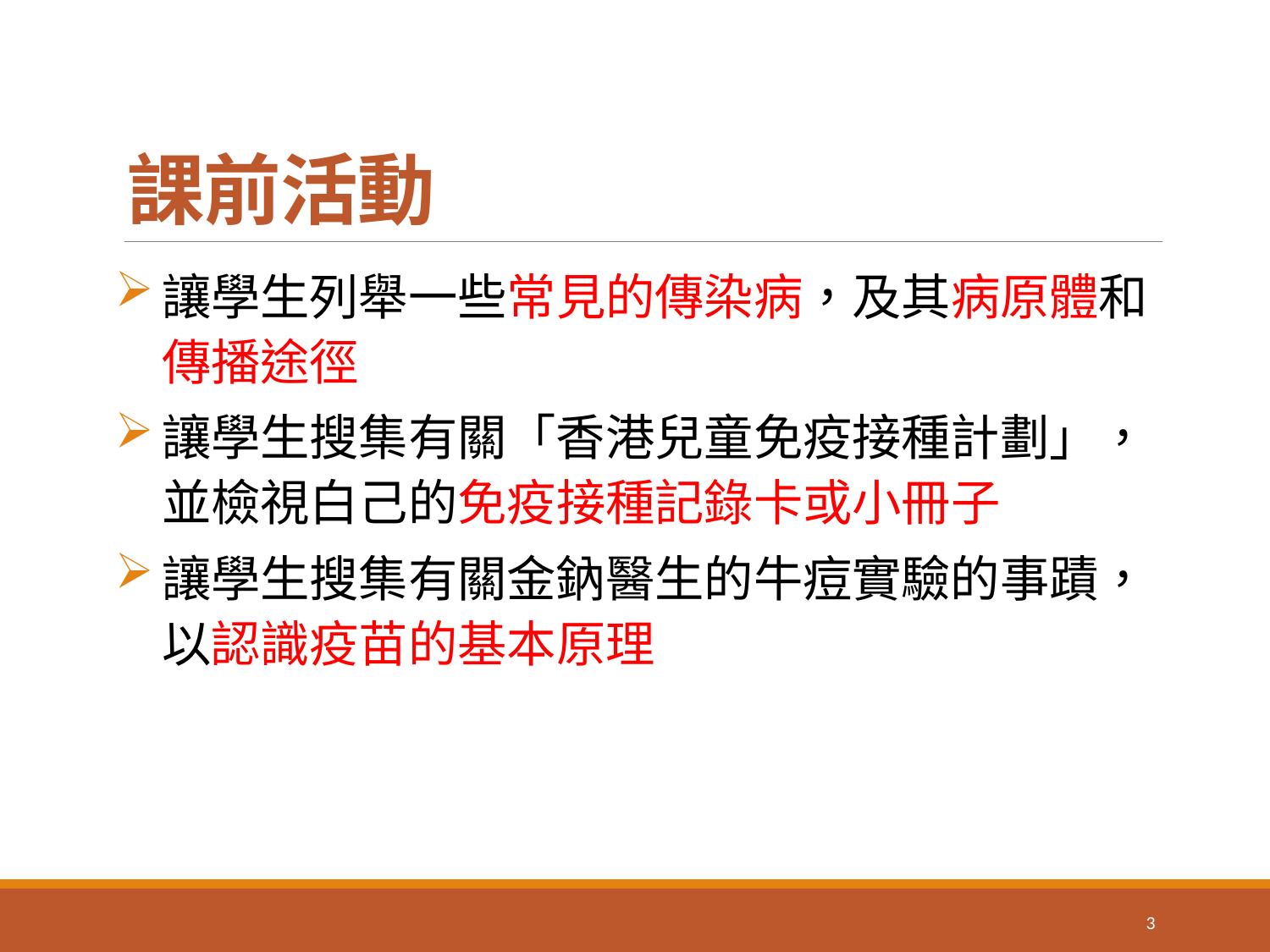

# 課前活動
讓學生列舉一些常見的傳染病，及其病原體和傳播途徑
讓學生搜集有關「香港兒童免疫接種計劃」，並檢視白己的免疫接種記錄卡或小冊子
讓學生搜集有關金鈉醫生的牛痘實驗的事蹟，以認識疫苗的基本原理
3